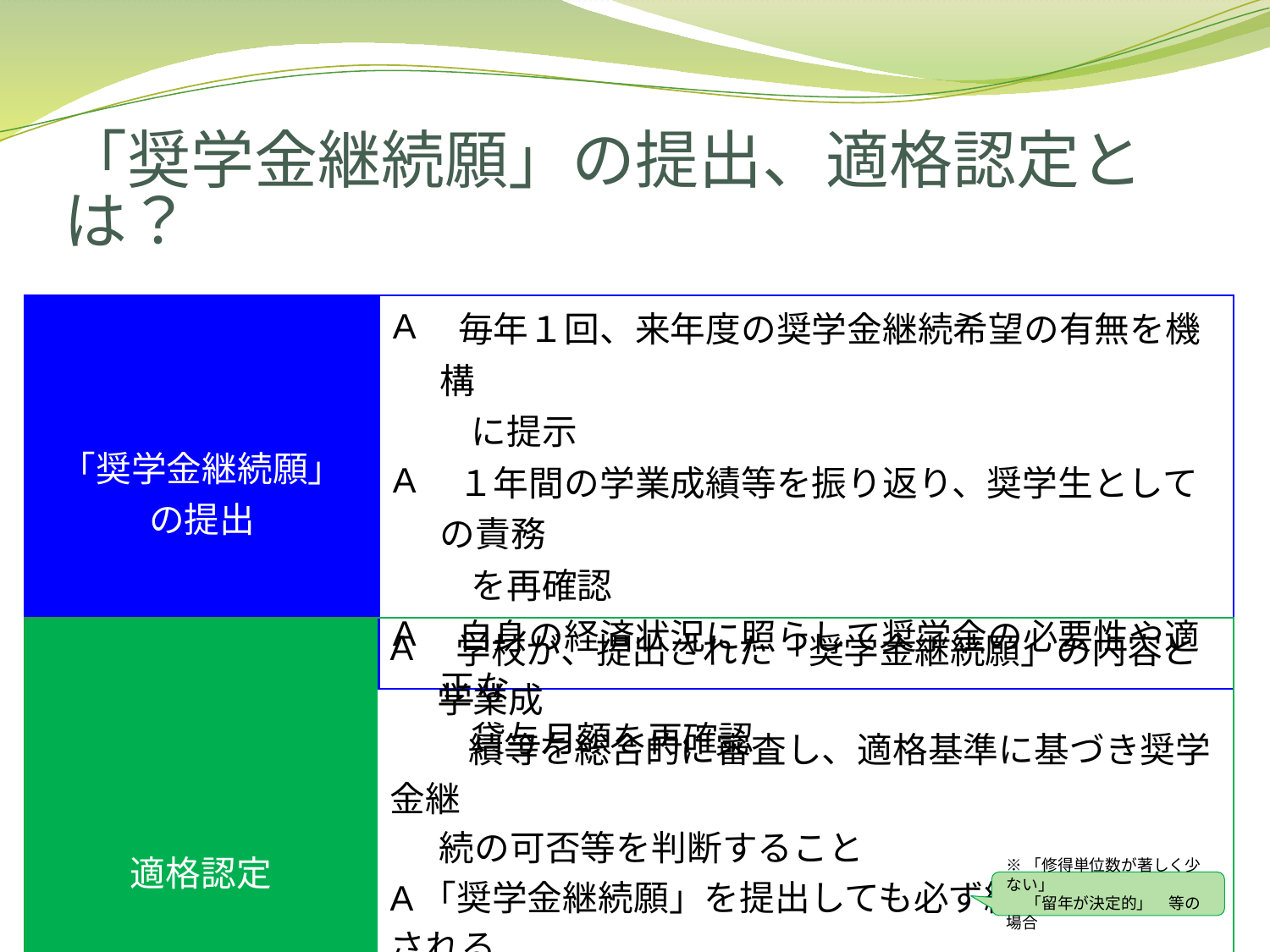

# 「奨学金継続願」の提出、適格認定とは？
| 「奨学金継続願」 の提出 | 毎年１回、来年度の奨学金継続希望の有無を機構 　　 に提示 １年間の学業成績等を振り返り、奨学生としての責務 　　 を再確認 自身の経済状況に照らして奨学金の必要性や適正な 　　 貸与月額を再確認 |
| --- | --- |
| 適格認定 | 学校が、提出された「奨学金継続願」の内容と学業成 　　 績等を総合的に審査し、適格基準に基づき奨学金継 続の可否等を判断すること A「奨学金継続願」を提出しても必ず継続して貸与される とは限らない（評価の結果、奨学生としての資格を失う 　　 「廃止(※)」処置となることがあります） |
| --- | --- |
※「修得単位数が著しく少ない」
　 「留年が決定的」　等の場合